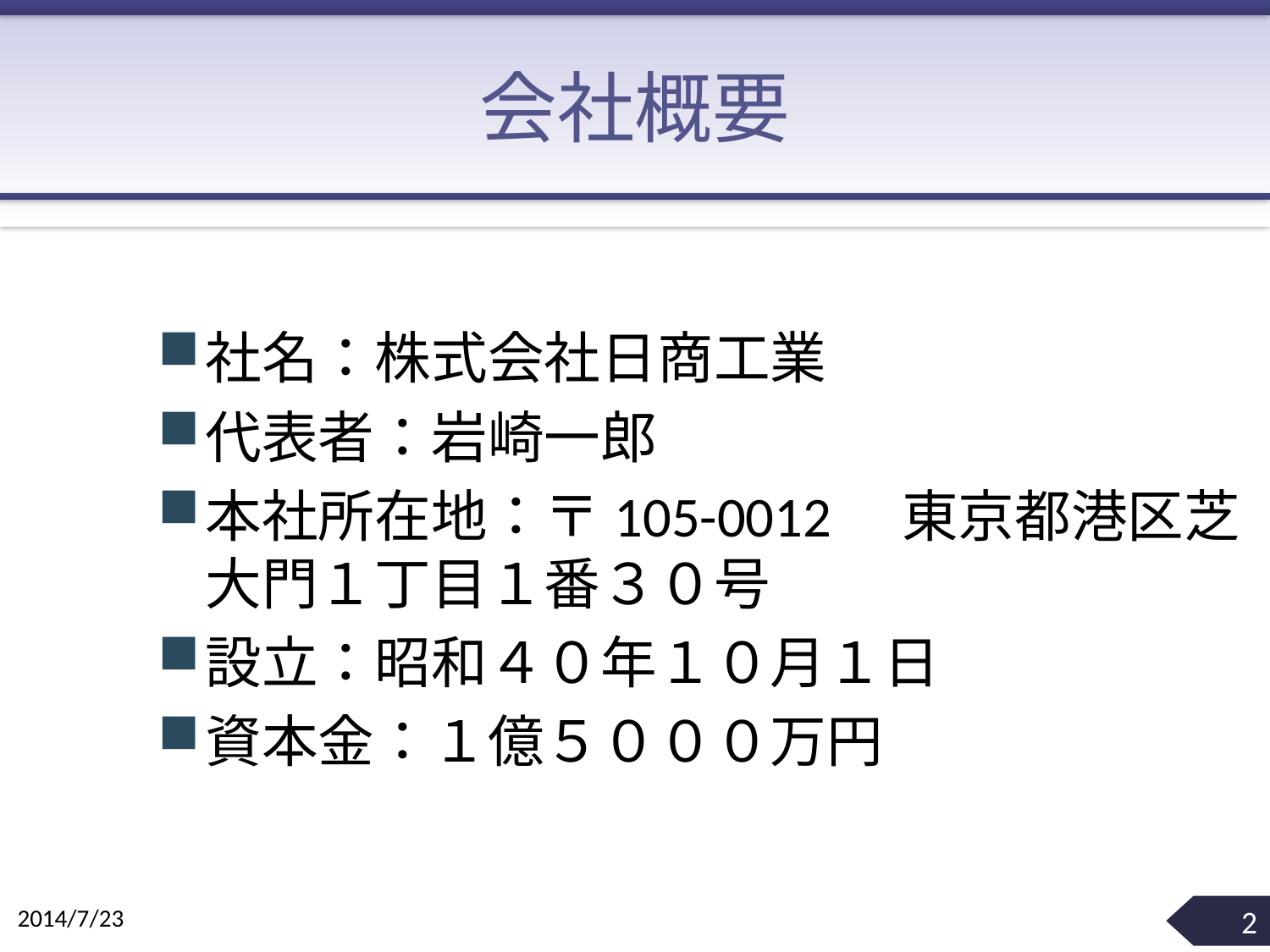

# 会社概要
社名：株式会社日商工業
代表者：岩崎一郎
本社所在地：〒105-0012　東京都港区芝大門１丁目１番３０号
設立：昭和４０年１０月１日
資本金：１億５０００万円
2014/7/23
2